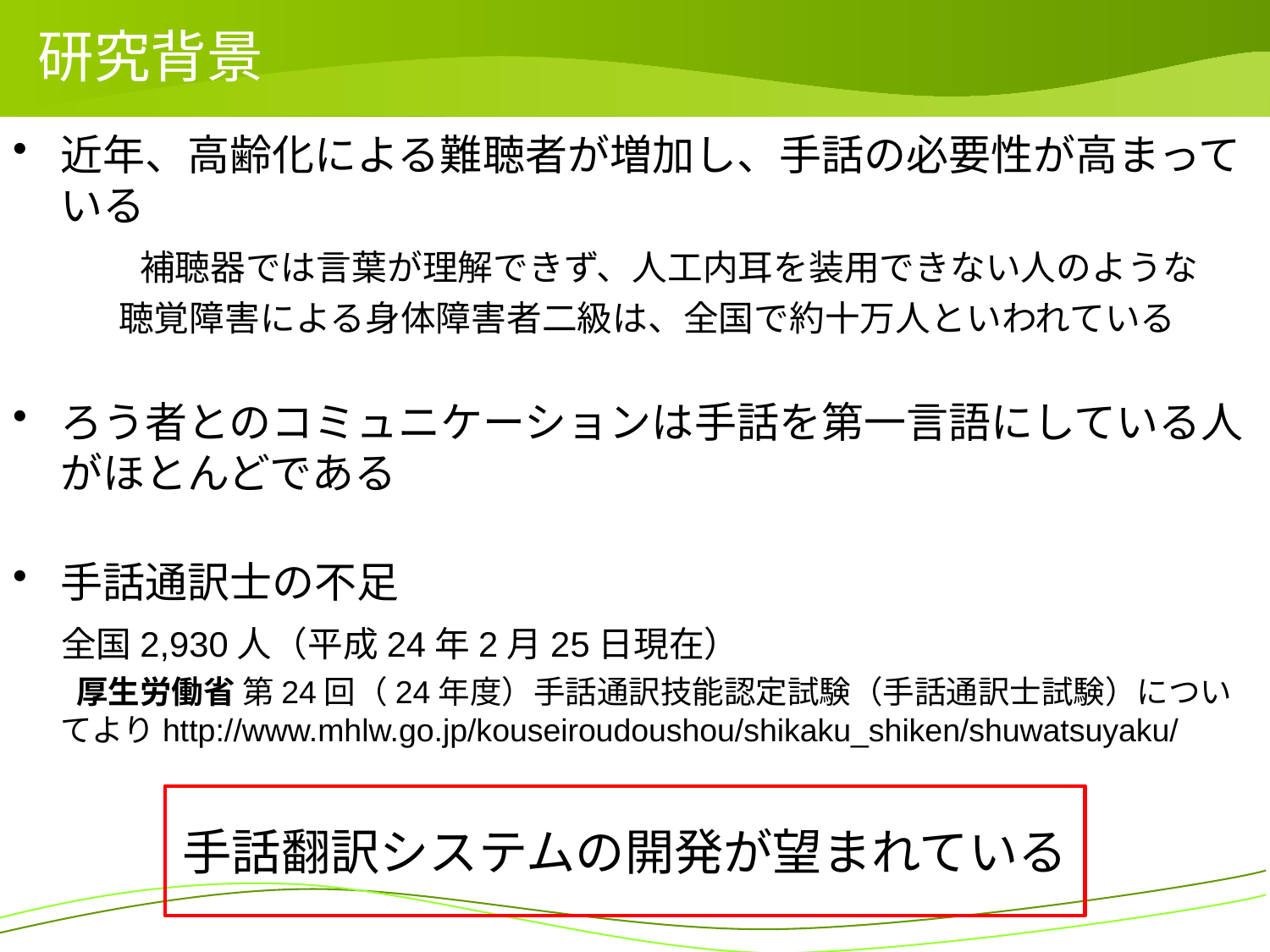

# 研究背景
近年、高齢化による難聴者が増加し、手話の必要性が高まっている
　　　補聴器では言葉が理解できず、人工内耳を装用できない人のような
　　　聴覚障害による身体障害者二級は、全国で約十万人といわれている

ろう者とのコミュニケーションは手話を第一言語にしている人がほとんどである

手話通訳士の不足
    全国2,930人（平成24年2月25日現在）
　　厚生労働省 第24回（24年度）手話通訳技能認定試験（手話通訳士試験）についてよりhttp://www.mhlw.go.jp/kouseiroudoushou/shikaku_shiken/shuwatsuyaku/

手話翻訳システムの開発が望まれている